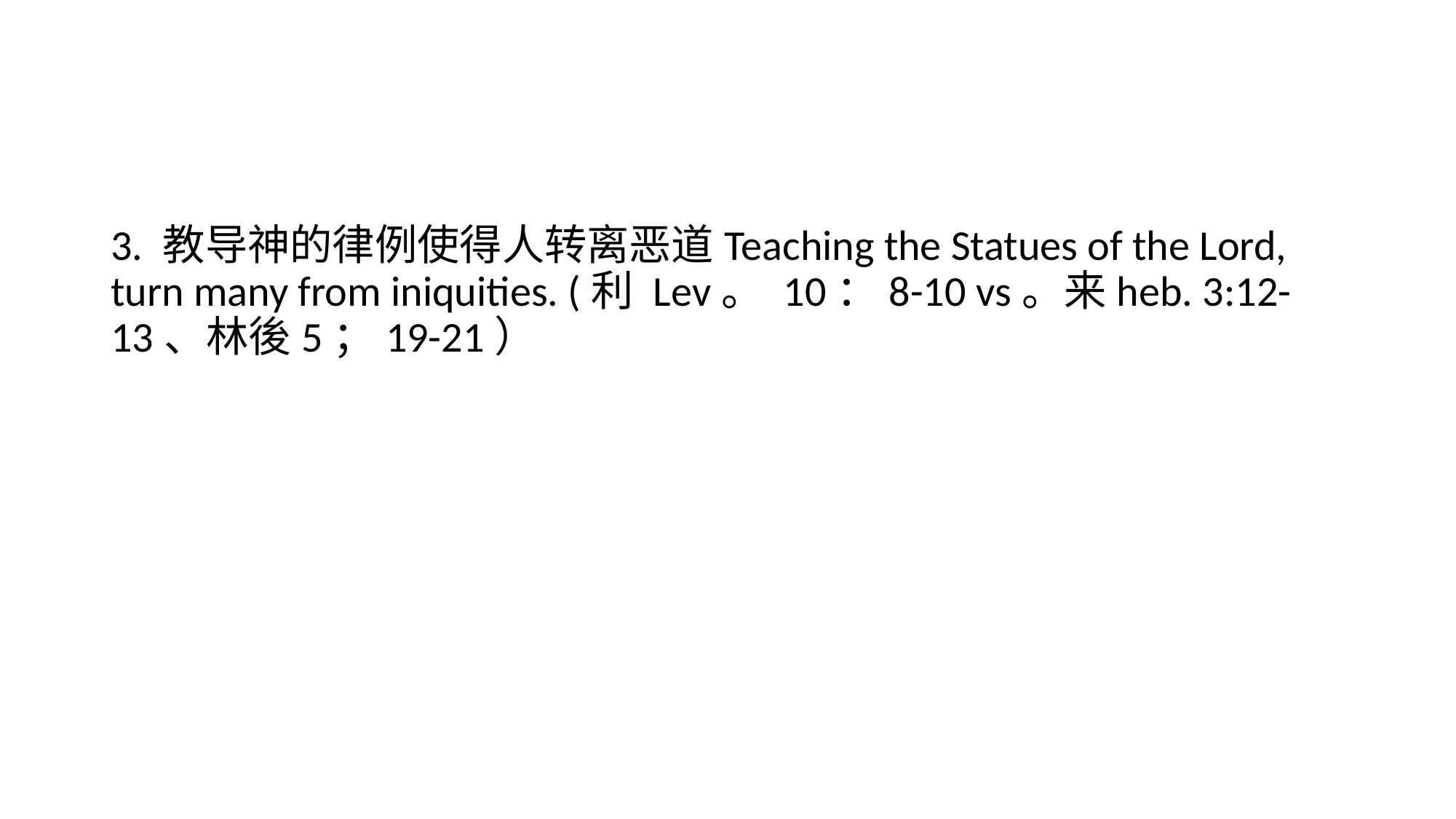

#
3. 教导神的律例使得人转离恶道Teaching the Statues of the Lord, turn many from iniquities. (利 Lev。 10：8-10 vs。来heb. 3:12-13、林後5；19-21）